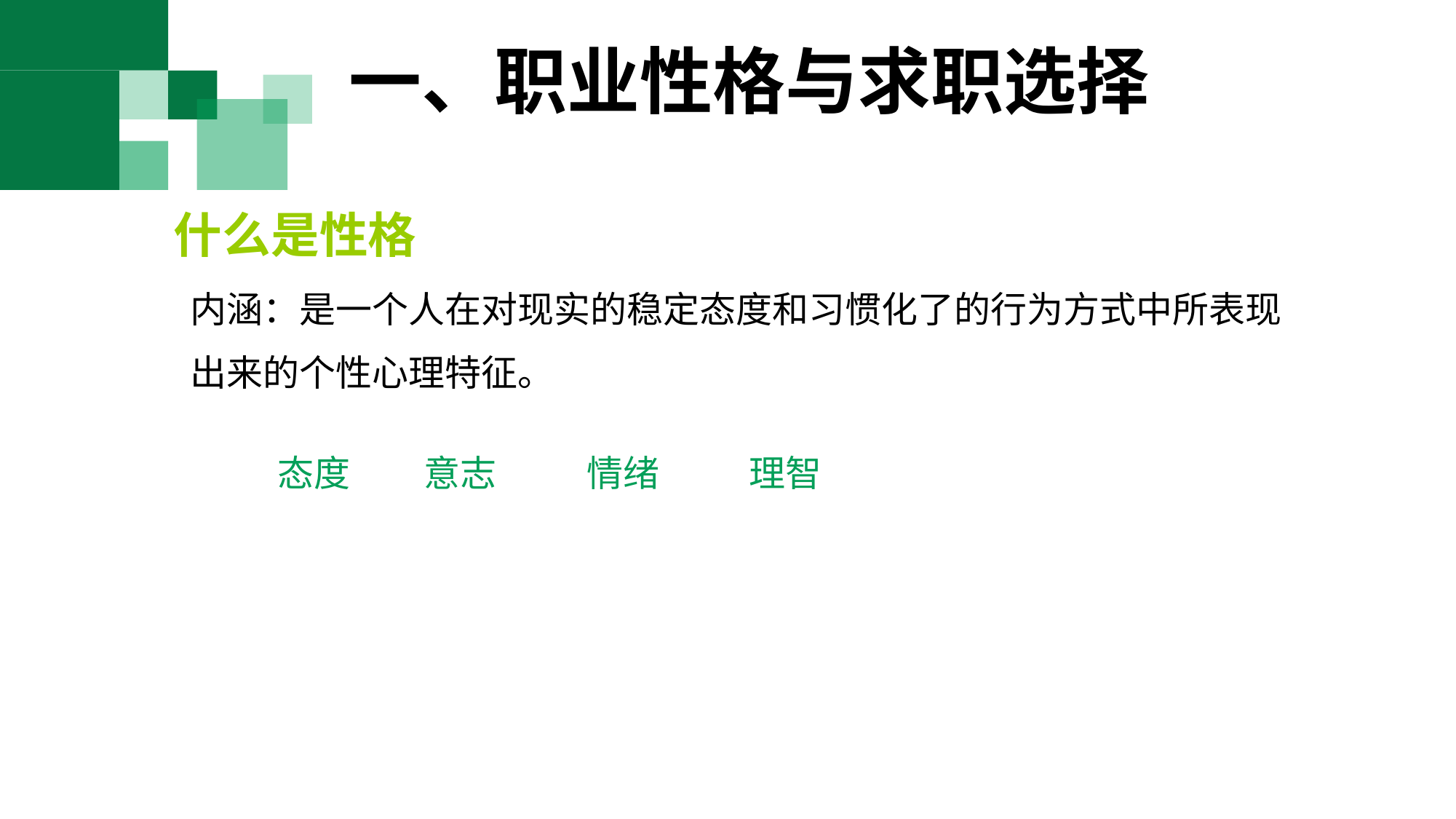

2.2探索个人职业性格
一、职业性格与求职选择
什么是性格

内涵：是一个人在对现实的稳定态度和习惯化了的行为方式中所表现出来的个性心理特征。
态度         意志           情绪           理智